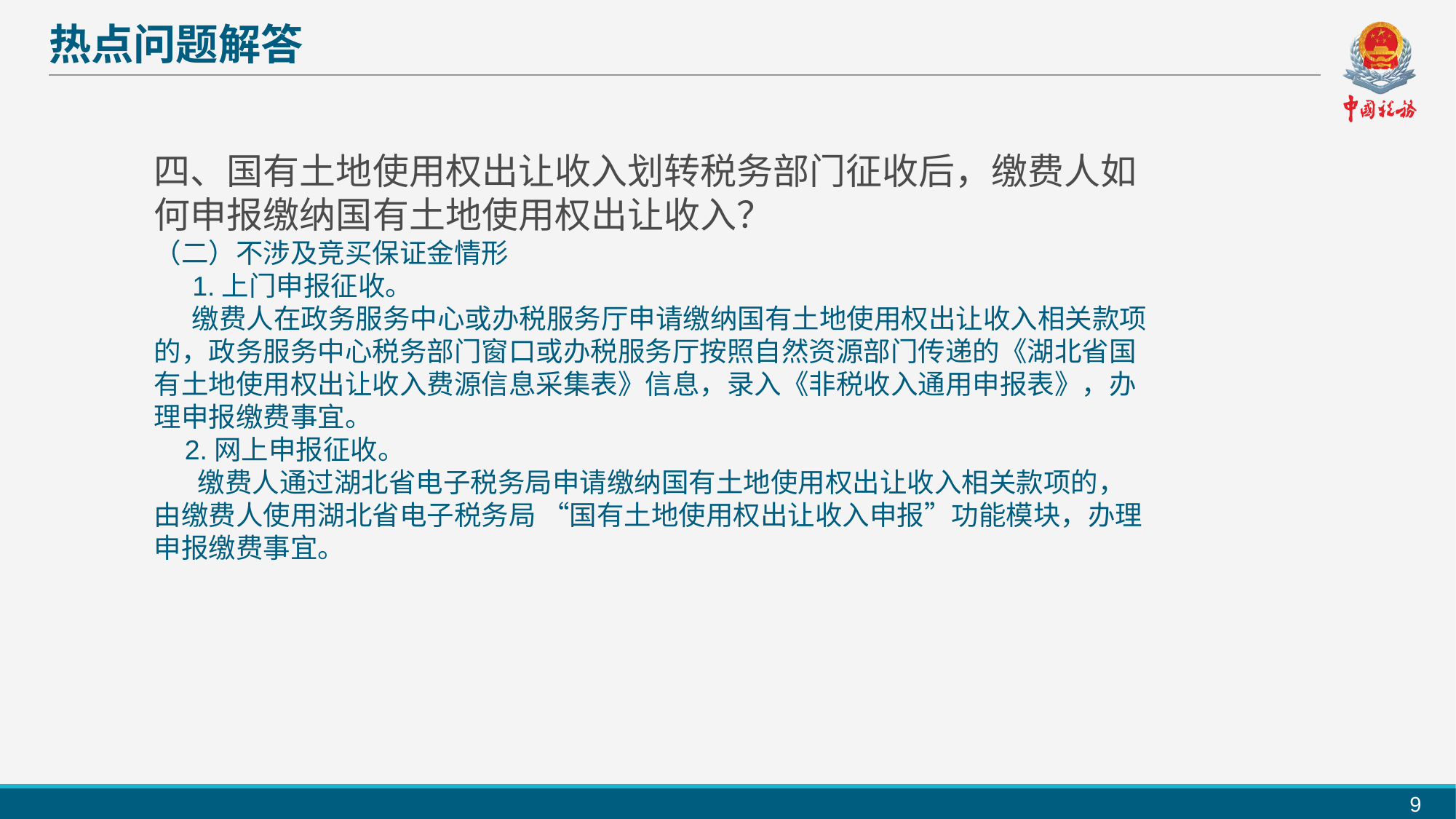

热点问题解答
四、国有土地使用权出让收入划转税务部门征收后，缴费人如何申报缴纳国有土地使用权出让收入？
（二）不涉及竞买保证金情形
     1.上门申报征收。
     缴费人在政务服务中心或办税服务厅申请缴纳国有土地使用权出让收入相关款项的，政务服务中心税务部门窗口或办税服务厅按照自然资源部门传递的《湖北省国有土地使用权出让收入费源信息采集表》信息，录入《非税收入通用申报表》，办理申报缴费事宜。
    2.网上申报征收。
      缴费人通过湖北省电子税务局申请缴纳国有土地使用权出让收入相关款项的，由缴费人使用湖北省电子税务局 “国有土地使用权出让收入申报”功能模块，办理申报缴费事宜。